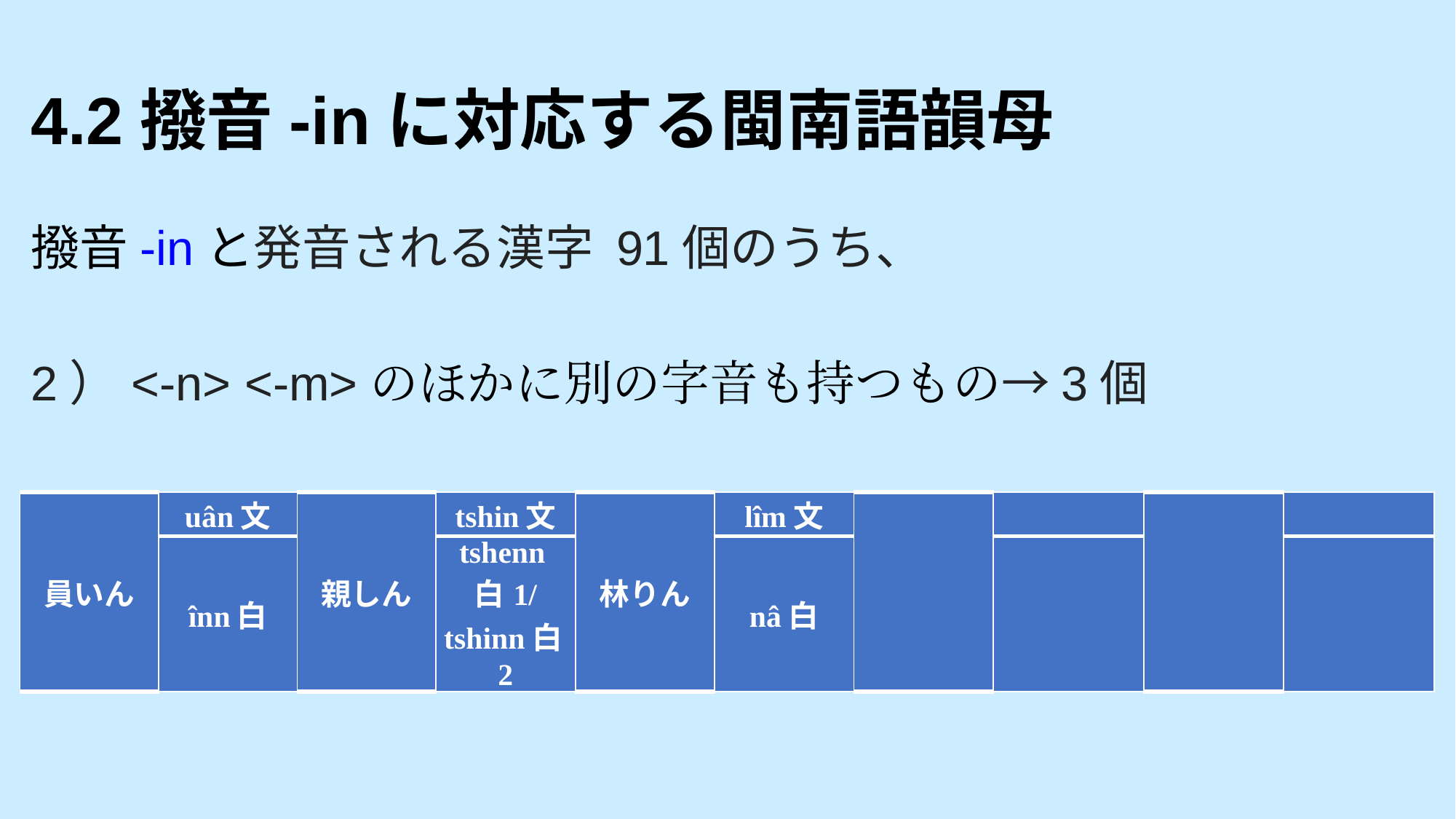

# 4.2撥音-inに対応する閩南語韻母
撥音-inと発音される漢字 91個のうち、

2） <-n> <-m>のほかに別の字音も持つもの→3個

| 員いん | uân文 | 親しん | tshin文 | 林りん | lîm文 |  |  |  |  |
| --- | --- | --- | --- | --- | --- | --- | --- | --- | --- |
|  | înn白 |  | tshenn白1/tshinn白2 |  | nâ白 |  |  |  |  |